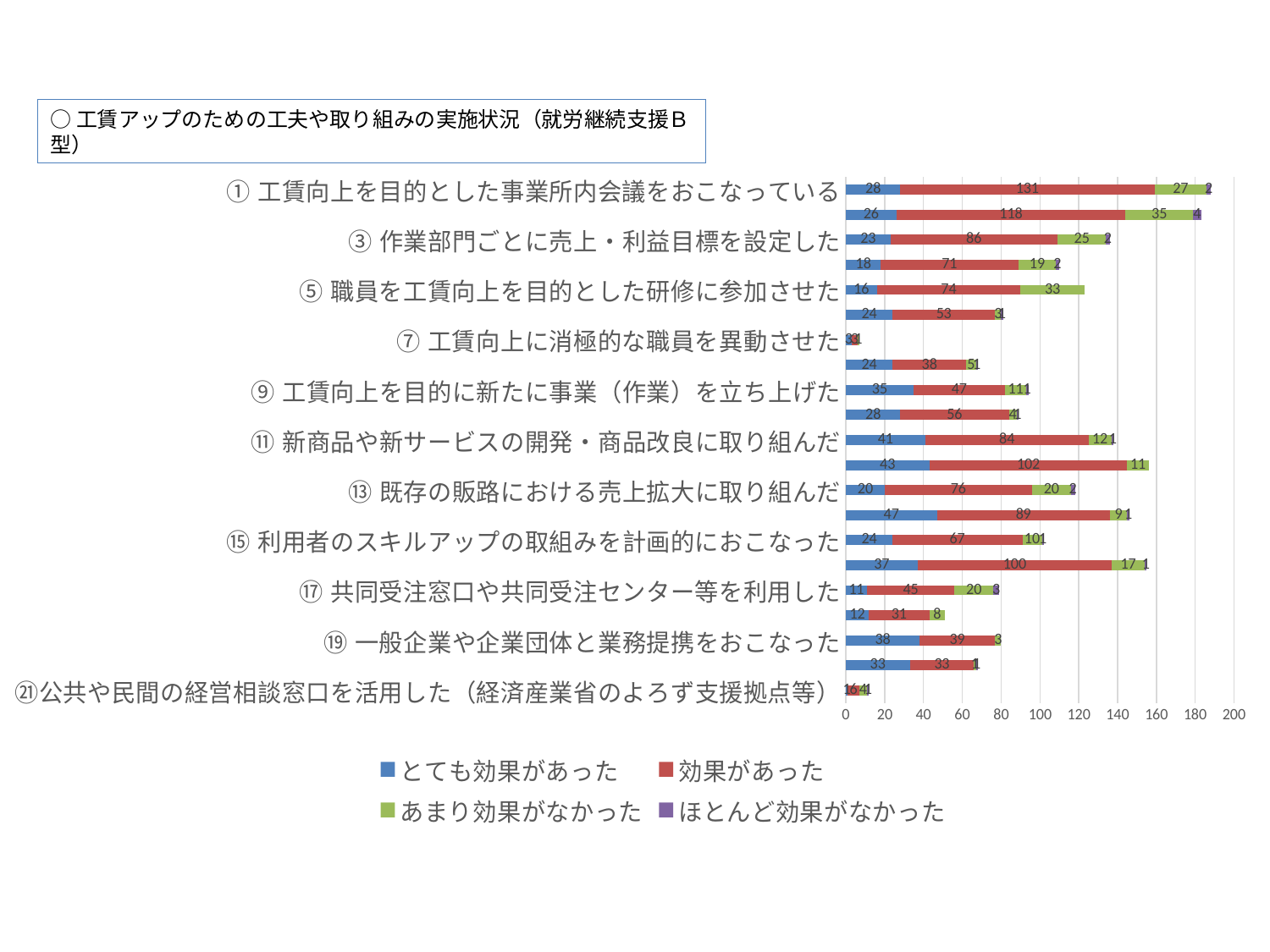

○工賃アップのための工夫や取り組みの実施状況（就労継続支援Ｂ型）

### Chart

| Category | とても効果があった | 効果があった | あまり効果がなかった | ほとんど効果がなかった |
|---|---|---|---|---|
| ㉑公共や民間の経営相談窓口を活用した（経済産業省のよろず支援拠点等） | 1.0 | 6.0 | 4.0 | 1.0 |
| ⑳公共や民間の各種助成金を活用した（日本財団、ヤマト福祉財団等） | 33.0 | 33.0 | 1.0 | 1.0 |
| ⑲一般企業や企業団体と業務提携をおこなった | 38.0 | 39.0 | 3.0 | None |
| ⑱一般企業や企業団体から助言・アドバイスをもらった | 12.0 | 31.0 | 8.0 | None |
| ⑰共同受注窓口や共同受注センター等を利用した | 11.0 | 45.0 | 20.0 | 3.0 |
| ⑯作業環境の改善に取り組んだ | 37.0 | 100.0 | 17.0 | 1.0 |
| ⑮利用者のスキルアップの取組みを計画的におこなった | 24.0 | 67.0 | 10.0 | 1.0 |
| ⑭設備投資、機械購入をおこなった | 47.0 | 89.0 | 9.0 | 1.0 |
| ⑬既存の販路における売上拡大に取り組んだ | 20.0 | 76.0 | 20.0 | 2.0 |
| ⑫新たな販路開拓をおこなった | 43.0 | 102.0 | 11.0 | None |
| ⑪新商品や新サービスの開発・商品改良に取り組んだ | 41.0 | 84.0 | 12.0 | 1.0 |
| ⑩収益性や生産性の低い作業を廃止した | 28.0 | 56.0 | 4.0 | 1.0 |
| ⑨工賃向上を目的に新たに事業（作業）を立ち上げた | 35.0 | 47.0 | 11.0 | 1.0 |
| ⑧企業出身者を採用した | 24.0 | 38.0 | 5.0 | 1.0 |
| ⑦工賃向上に消極的な職員を異動させた | 3.0 | 3.0 | 1.0 | None |
| ⑥工賃向上に意欲的な職員を配置した | 24.0 | 53.0 | 3.0 | 1.0 |
| ⑤職員を工賃向上を目的とした研修に参加させた | 16.0 | 74.0 | 33.0 | None |
| ④幹部が工賃向上を目的とした研修に参加した | 18.0 | 71.0 | 19.0 | 2.0 |
| ③作業部門ごとに売上・利益目標を設定した | 23.0 | 86.0 | 25.0 | 2.0 |
| ②作業部門ごとの売上・利益などを分析した | 26.0 | 118.0 | 35.0 | 4.0 |
| ①工賃向上を目的とした事業所内会議をおこなっている | 28.0 | 131.0 | 27.0 | 2.0 |